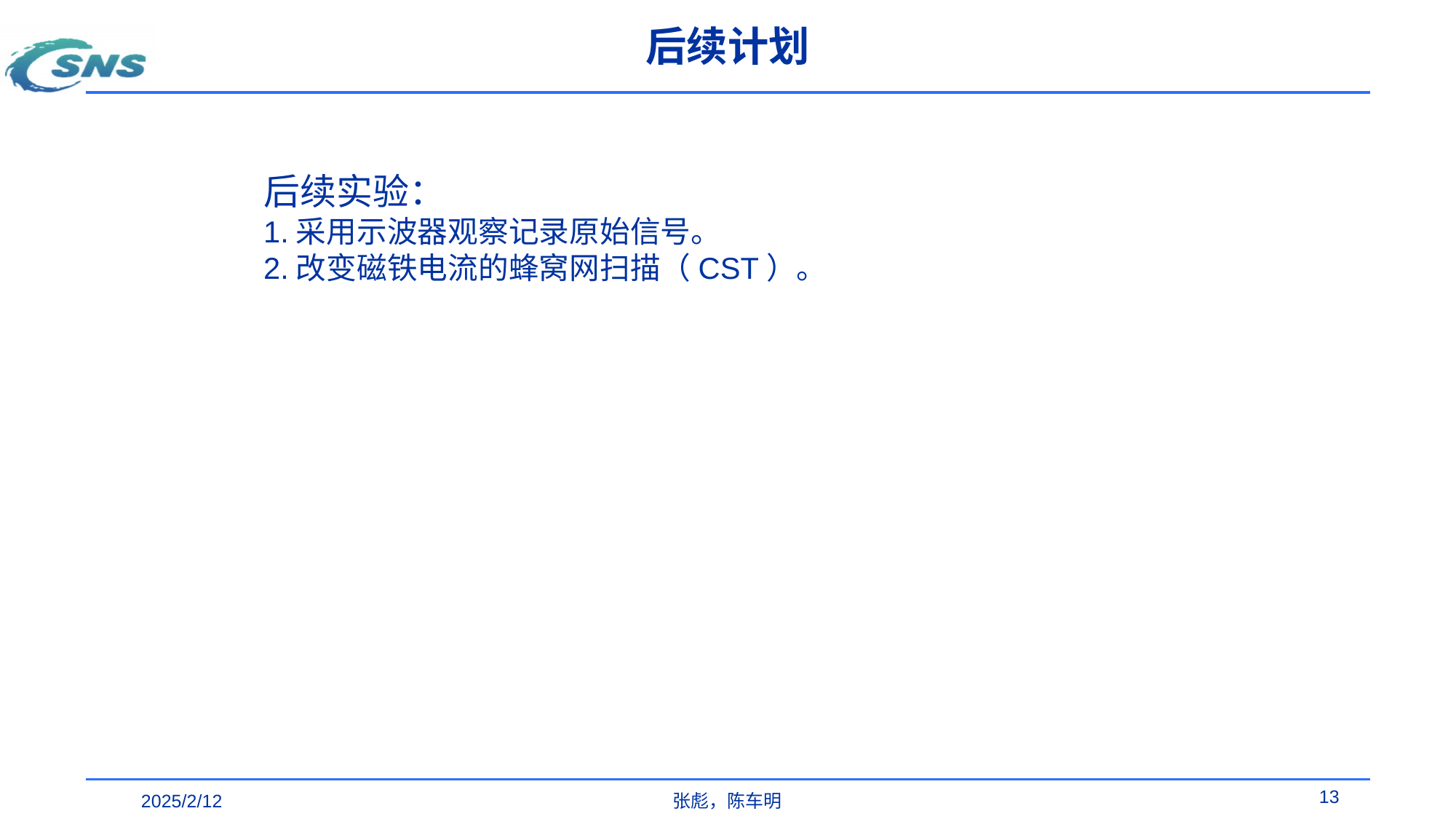

# 后续计划
后续实验：
1.采用示波器观察记录原始信号。
2.改变磁铁电流的蜂窝网扫描（CST）。

13
2025/2/12
张彪，陈车明